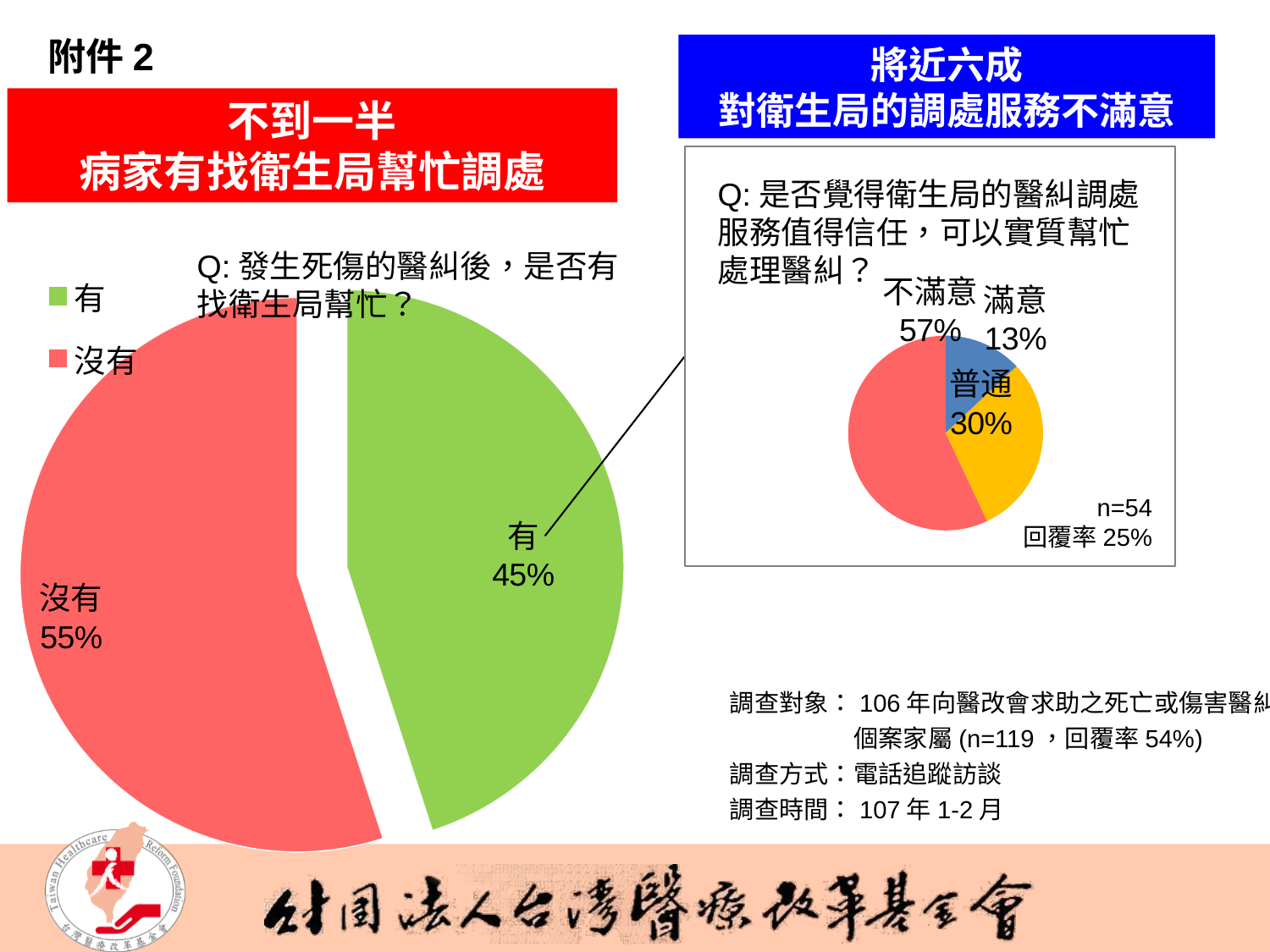

附件2
將近六成
對衛生局的調處服務不滿意
不到一半
病家有找衛生局幫忙調處

Q:是否覺得衛生局的醫糾調處服務值得信任，可以實質幫忙處理醫糾？
Q:發生死傷的醫糾後，是否有找衛生局幫忙？

### Chart

| Category | 欄1 |
|---|---|
| 滿意 | 0.13 |
| 普通 | 0.3 |
| 不滿意 | 0.57 |

### Chart

| Category | 欄1 |
|---|---|
| 有 | 0.45 |
| 沒有 | 0.55 |

### Chart

| Category |
|---|
n=54
回覆率25%
調查對象：106年向醫改會求助之死亡或傷害醫糾個案家屬(n=119，回覆率54%)
調查方式：電話追蹤訪談
調查時間：107年1-2月